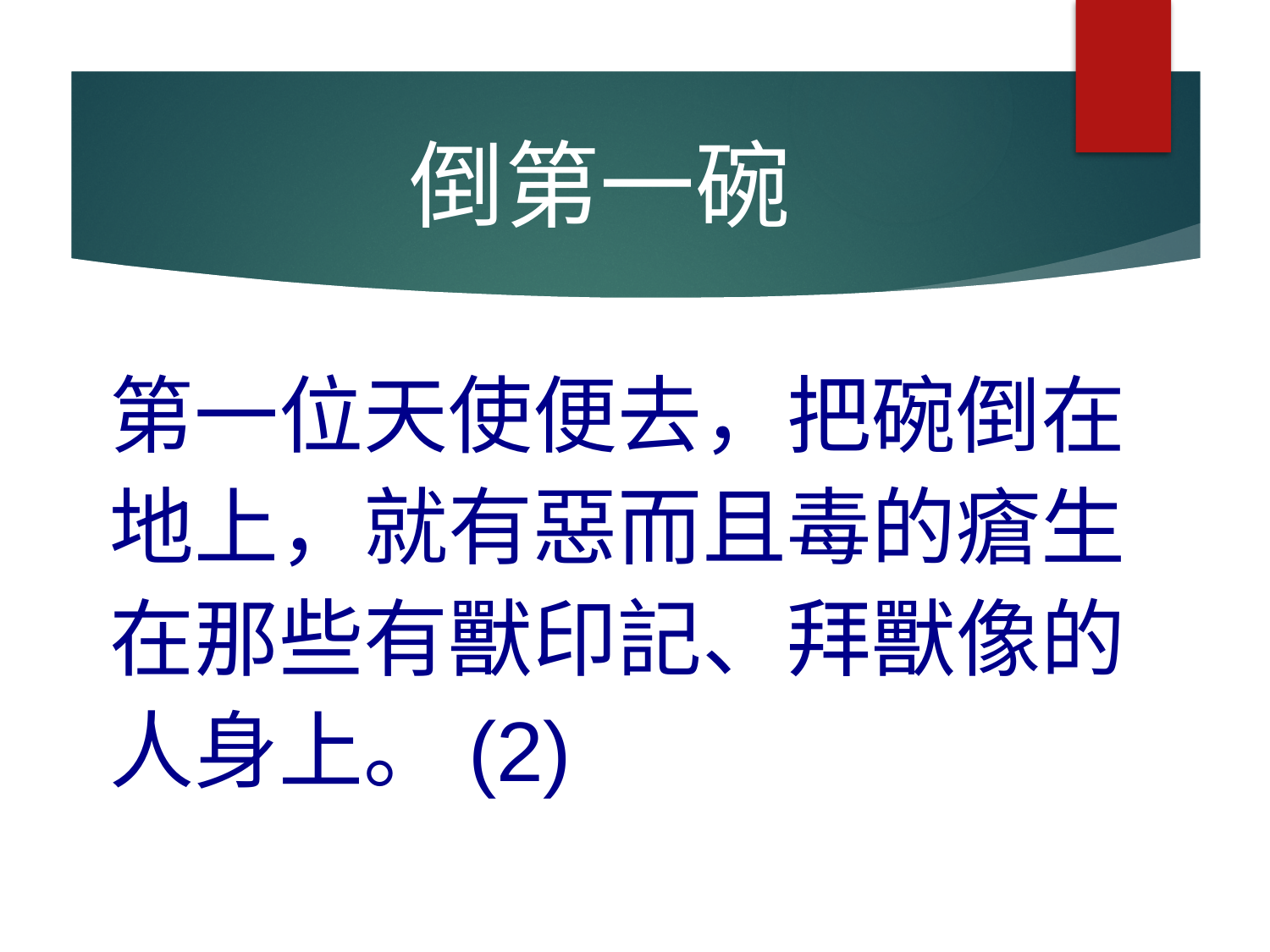

# 倒第一碗
第一位天使便去，把碗倒在地上，就有惡而且毒的瘡生在那些有獸印記、拜獸像的人身上。(2)